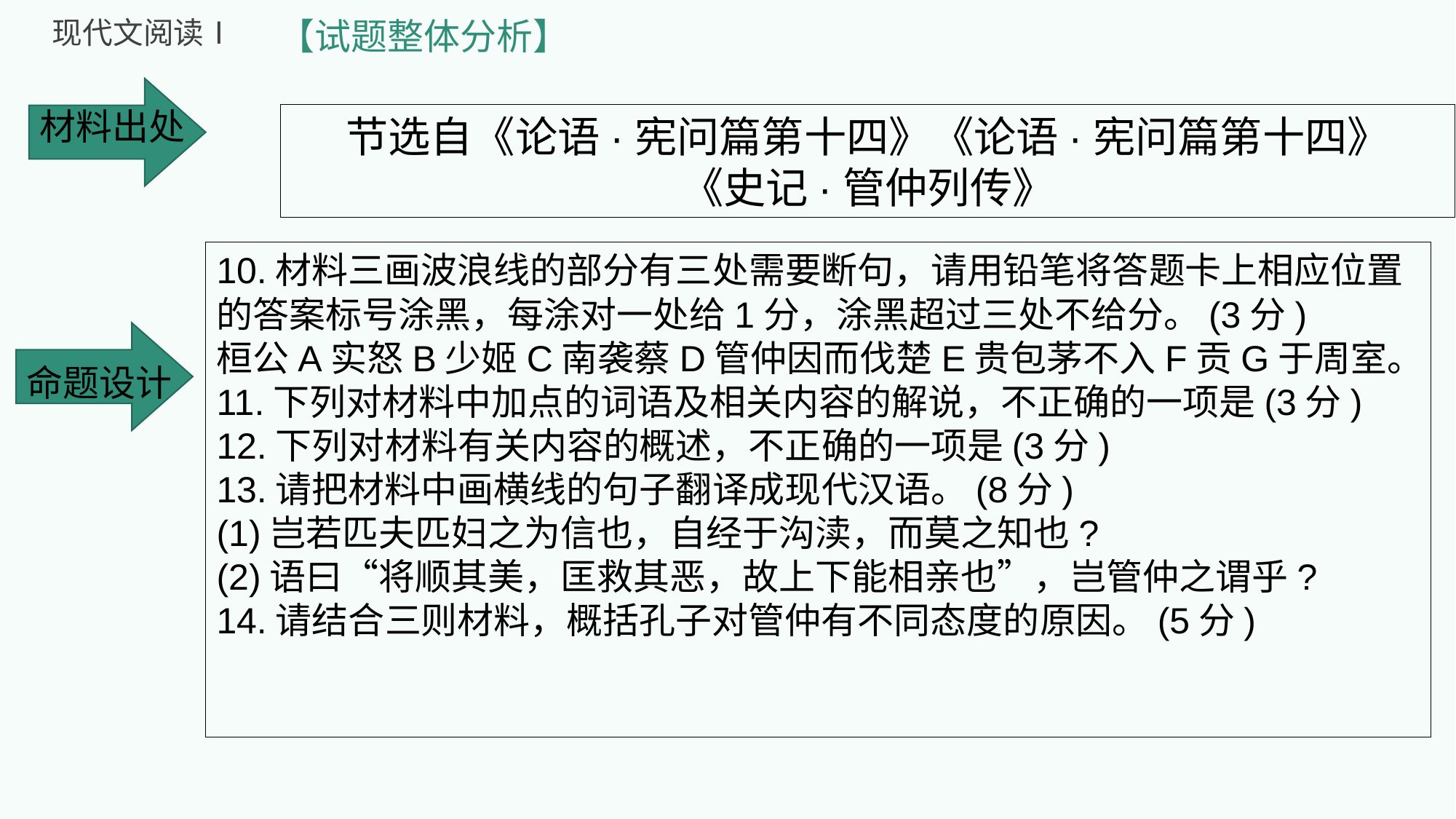

现代文阅读Ⅰ
【试题整体分析】

材料出处
节选自《论语·宪问篇第十四》《论语·宪问篇第十四》
《史记·管仲列传》
10.材料三画波浪线的部分有三处需要断句，请用铅笔将答题卡上相应位置的答案标号涂黑，每涂对一处给1分，涂黑超过三处不给分。(3分)
桓公A实怒B少姬C南袭蔡D管仲因而伐楚E贵包茅不入F贡G于周室。
11.下列对材料中加点的词语及相关内容的解说，不正确的一项是(3分)
12.下列对材料有关内容的概述，不正确的一项是(3分)
13.请把材料中画横线的句子翻译成现代汉语。(8分)
(1)岂若匹夫匹妇之为信也，自经于沟渎，而莫之知也?
(2)语曰“将顺其美，匡救其恶，故上下能相亲也”，岂管仲之谓乎?
14.请结合三则材料，概括孔子对管仲有不同态度的原因。(5分)

命题设计